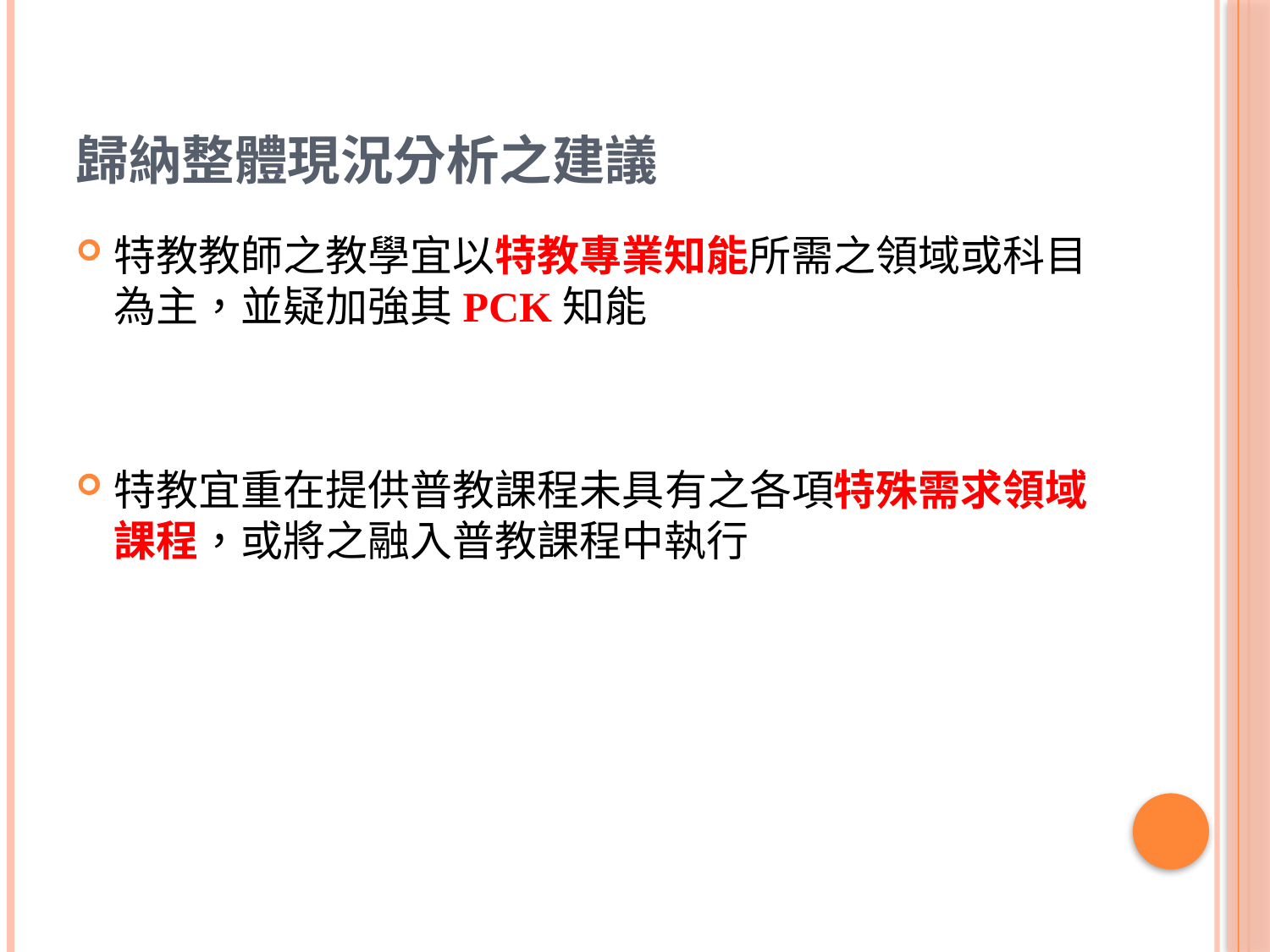

# 歸納整體現況分析之建議
特教教師之教學宜以特教專業知能所需之領域或科目為主，並疑加強其PCK知能

特教宜重在提供普教課程未具有之各項特殊需求領域課程，或將之融入普教課程中執行